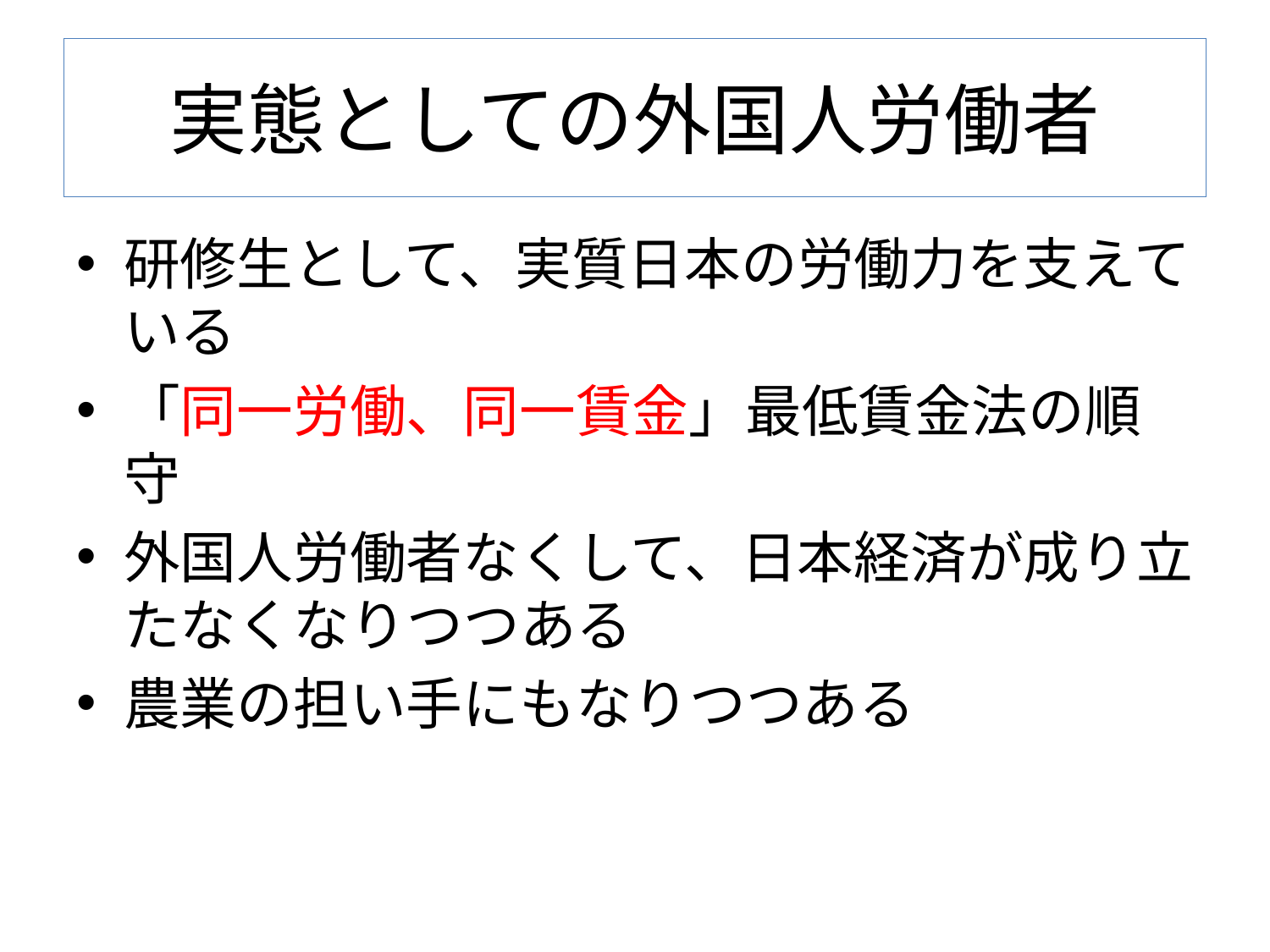

# 実態としての外国人労働者
研修生として、実質日本の労働力を支えている
「同一労働、同一賃金」最低賃金法の順守
外国人労働者なくして、日本経済が成り立たなくなりつつある
農業の担い手にもなりつつある